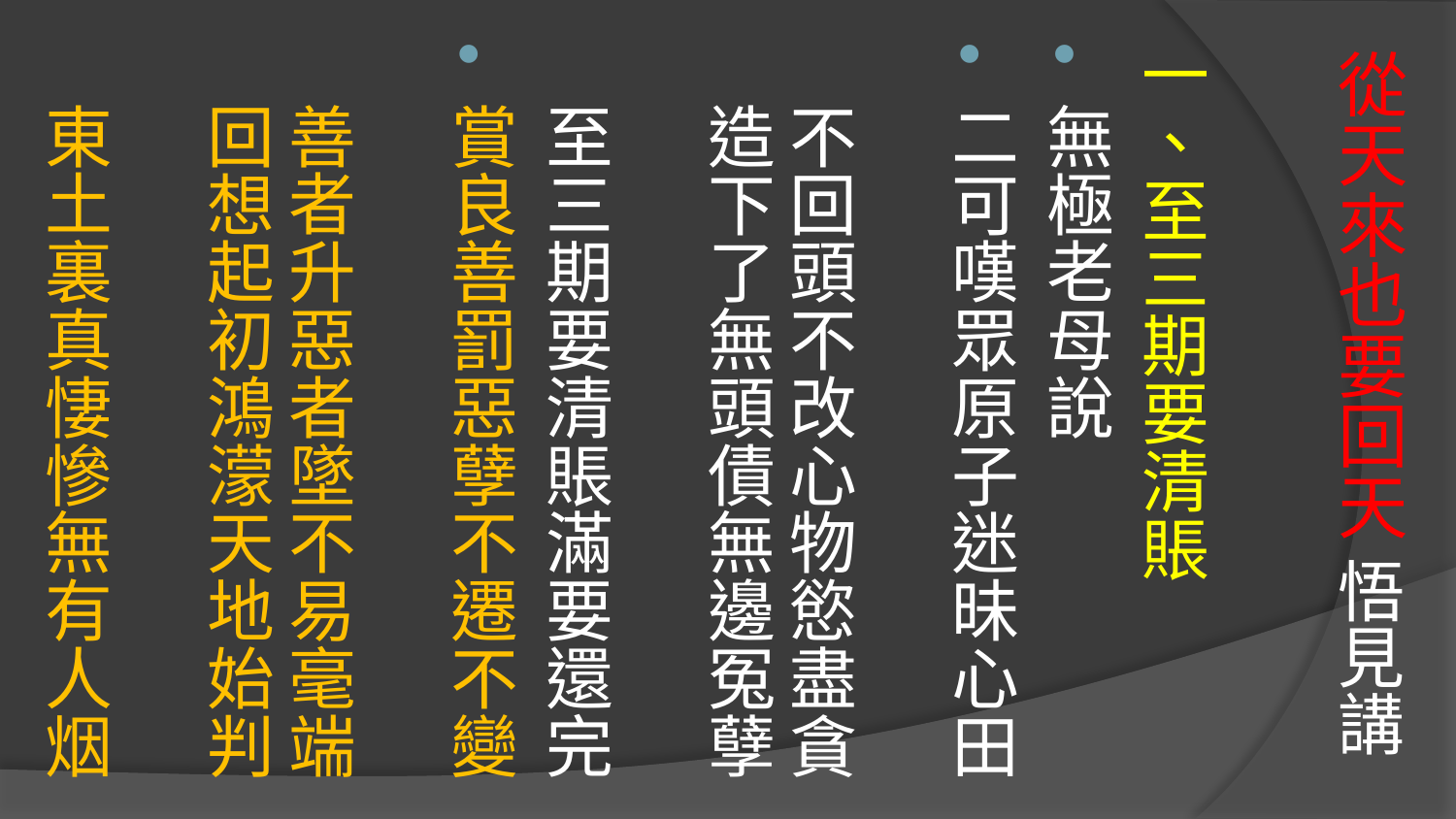

# 從天來也要回天 悟見講
一、至三期要清賬
無極老母說
二可嘆眾原子迷昧心田　
不回頭不改心物慾盡貪
造下了無頭債無邊冤孽　
至三期要清賬滿要還完
賞良善罰惡孽不遷不變　
善者升惡者墜不易毫端
回想起初鴻濛天地始判　
東土裏真悽慘無有人烟